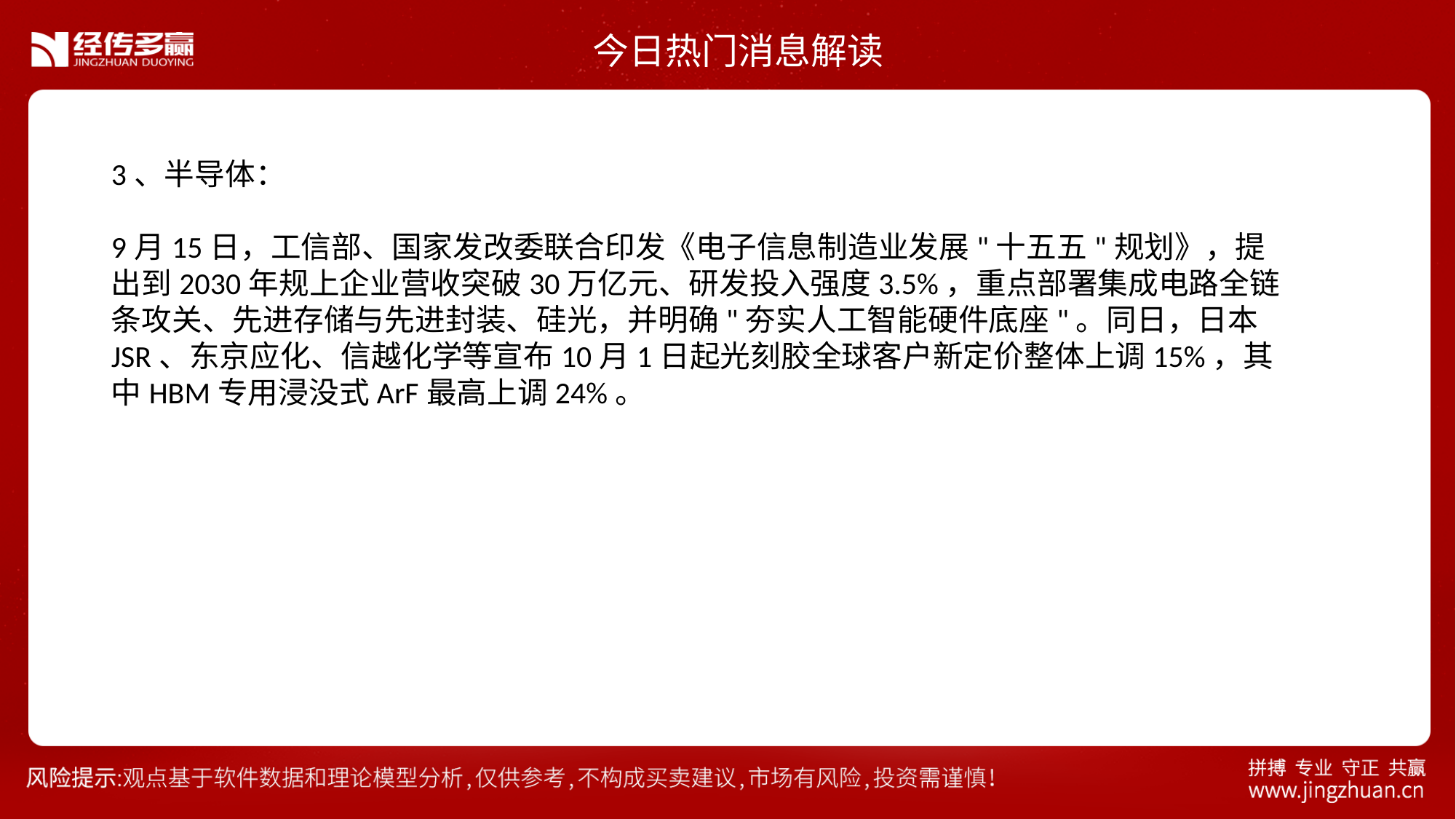

今日热门消息解读
3、半导体：

9月15日，工信部、国家发改委联合印发《电子信息制造业发展"十五五"规划》，提出到2030年规上企业营收突破30万亿元、研发投入强度3.5%，重点部署集成电路全链条攻关、先进存储与先进封装、硅光，并明确"夯实人工智能硬件底座"。同日，日本JSR、东京应化、信越化学等宣布10月1日起光刻胶全球客户新定价整体上调15%，其中HBM专用浸没式ArF最高上调24%。